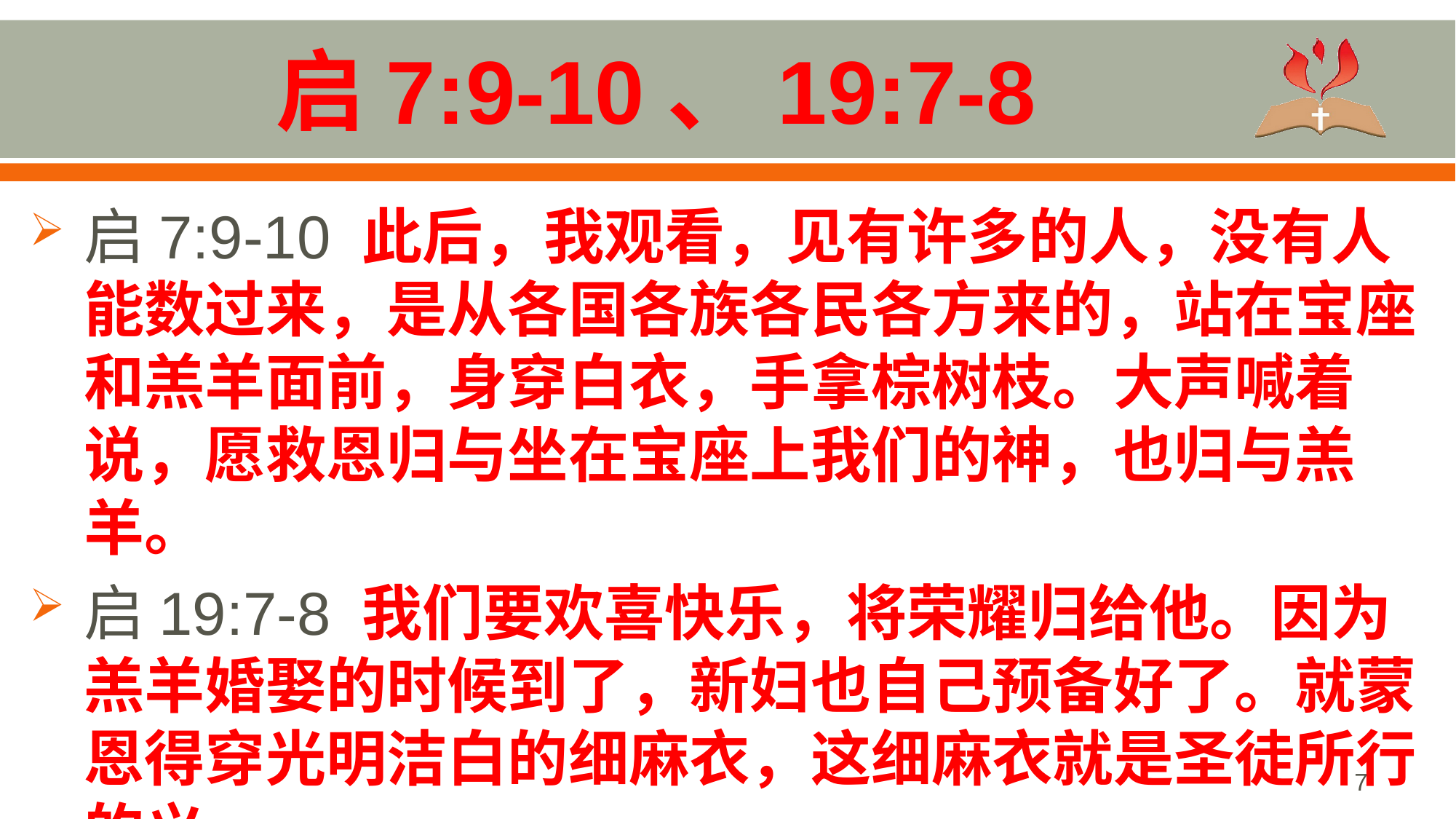

# 启7:9-10、19:7-8
启7:9-10 此后，我观看，见有许多的人，没有人能数过来，是从各国各族各民各方来的，站在宝座和羔羊面前，身穿白衣，手拿棕树枝。大声喊着说，愿救恩归与坐在宝座上我们的神，也归与羔羊。
启19:7-8 我们要欢喜快乐，将荣耀归给他。因为羔羊婚娶的时候到了，新妇也自己预备好了。就蒙恩得穿光明洁白的细麻衣，这细麻衣就是圣徒所行的义。
7